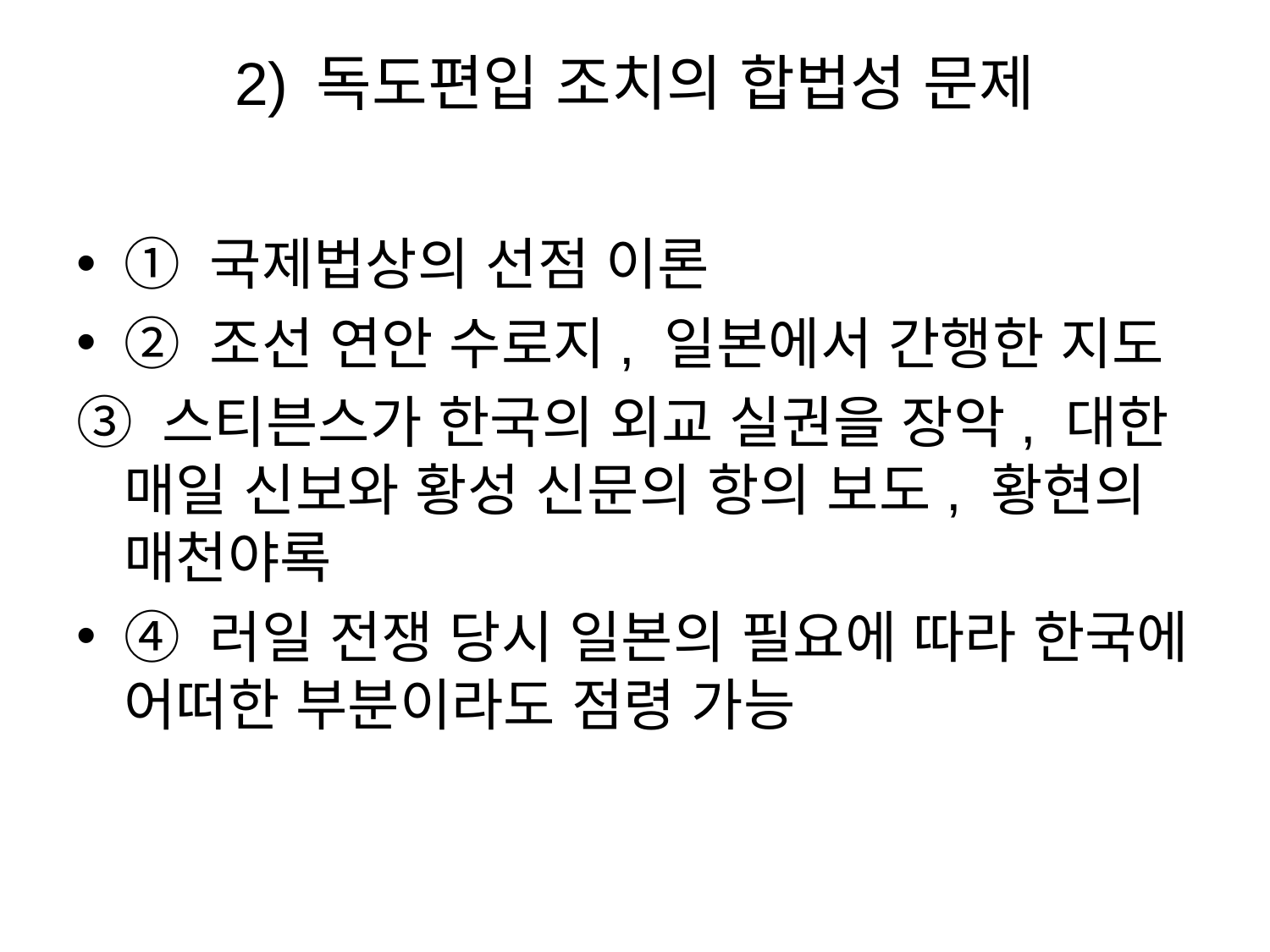

# 2) 독도편입 조치의 합법성 문제
① 국제법상의 선점 이론
② 조선 연안 수로지, 일본에서 간행한 지도
③ 스티븐스가 한국의 외교 실권을 장악, 대한 매일 신보와 황성 신문의 항의 보도, 황현의 매천야록
④ 러일 전쟁 당시 일본의 필요에 따라 한국에 어떠한 부분이라도 점령 가능